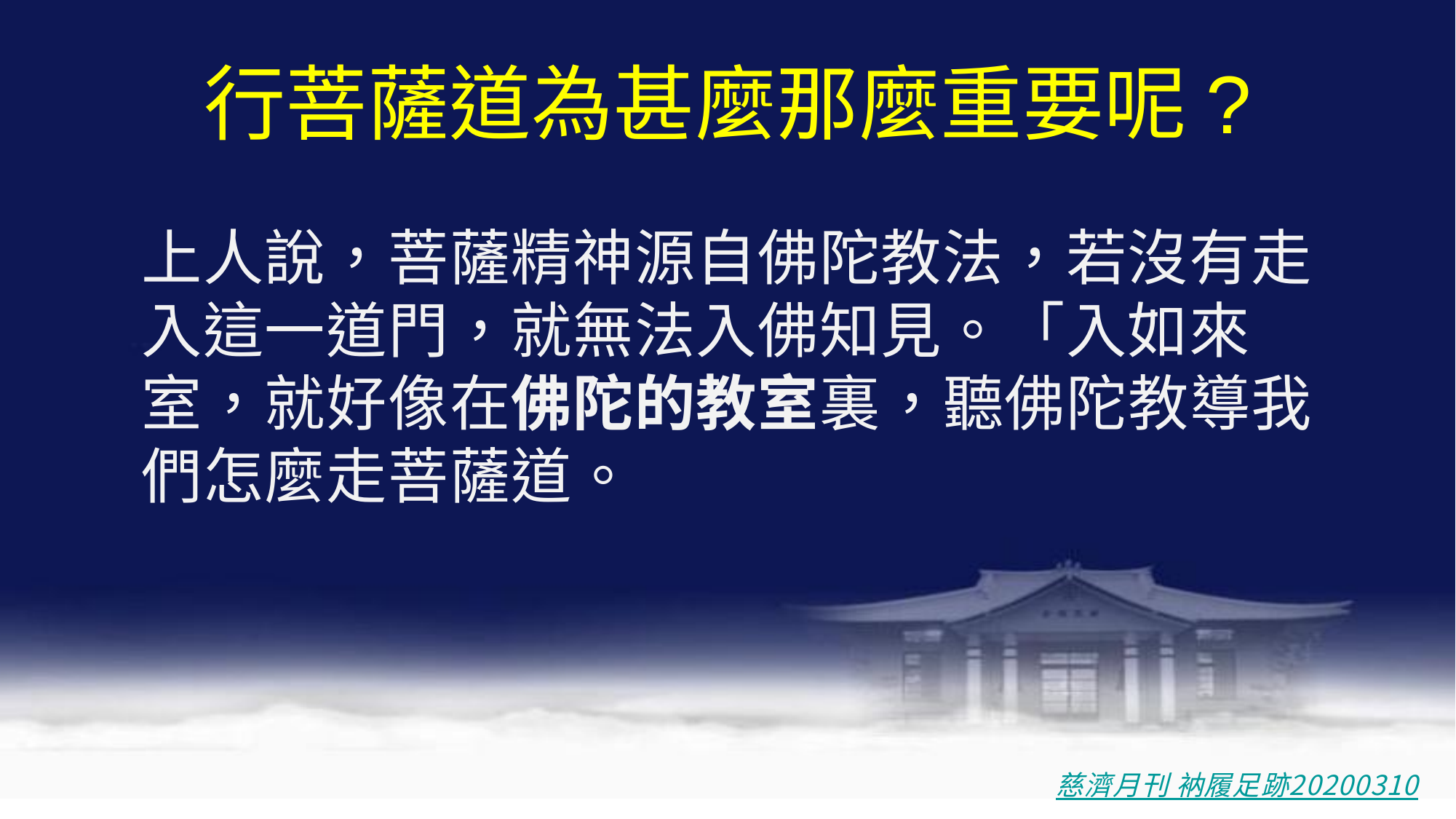

# 行菩薩道為甚麼那麼重要呢?
上人說，菩薩精神源自佛陀教法，若沒有走入這一道門，就無法入佛知見。「入如來室，就好像在佛陀的教室裏，聽佛陀教導我們怎麼走菩薩道。
慈濟月刊 衲履足跡20200310